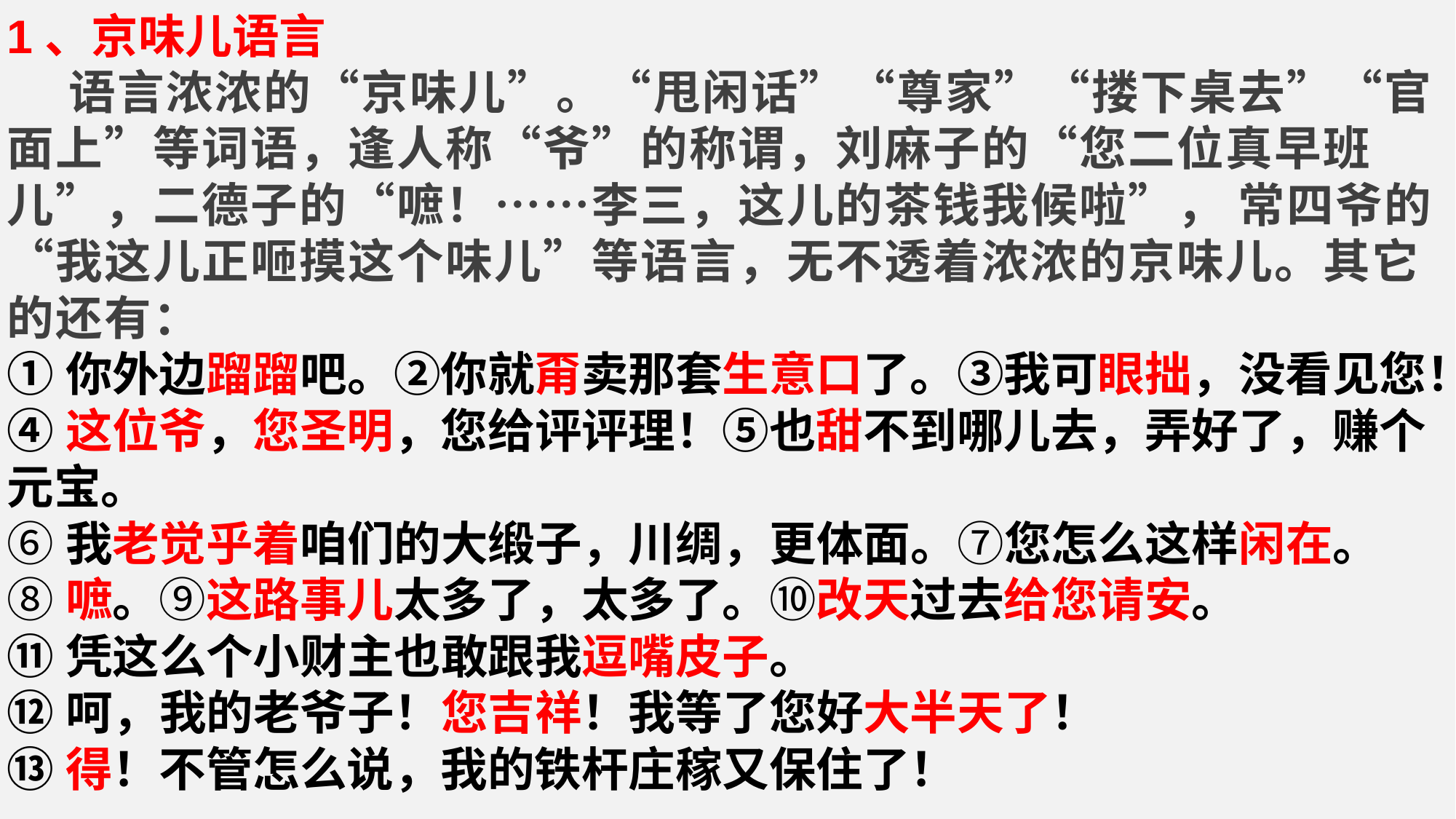

1、京味儿语言
    语言浓浓的“京味儿”。“甩闲话”“尊家”“搂下桌去”“官面上”等词语，逢人称“爷”的称谓，刘麻子的“您二位真早班儿”，二德子的“嗻！……李三，这儿的茶钱我候啦”， 常四爷的“我这儿正咂摸这个味儿”等语言，无不透着浓浓的京味儿。其它的还有：
①你外边蹓蹓吧。②你就甭卖那套生意口了。③我可眼拙，没看见您！
④这位爷，您圣明，您给评评理！⑤也甜不到哪儿去，弄好了，赚个元宝。
⑥我老觉乎着咱们的大缎子，川绸，更体面。⑦您怎么这样闲在。
⑧嗻。⑨这路事儿太多了，太多了。⑩改天过去给您请安。
⑪凭这么个小财主也敢跟我逗嘴皮子。
⑫呵，我的老爷子！您吉祥！我等了您好大半天了！
⑬得！不管怎么说，我的铁杆庄稼又保住了！